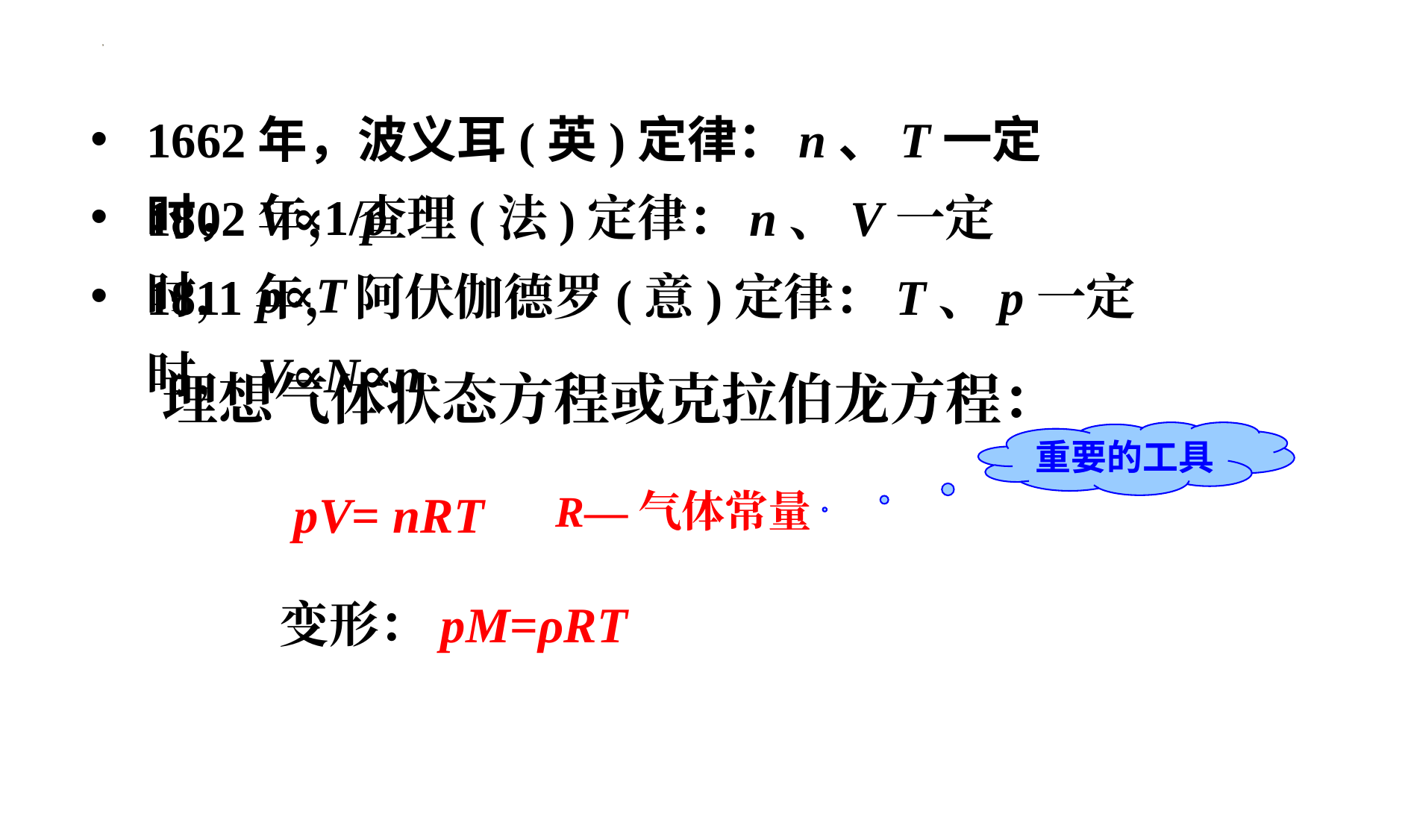

1662年，波义耳(英)定律：n、T一定时，V∝1/p
1802年，查理(法)定律：n、V一定时，p∝T
1811年，阿伏伽德罗(意)定律：T、p一定时，V∝N∝n
理想气体状态方程或克拉伯龙方程：
重要的工具
pV= nRT
R—气体常量
变形：pM=ρRT